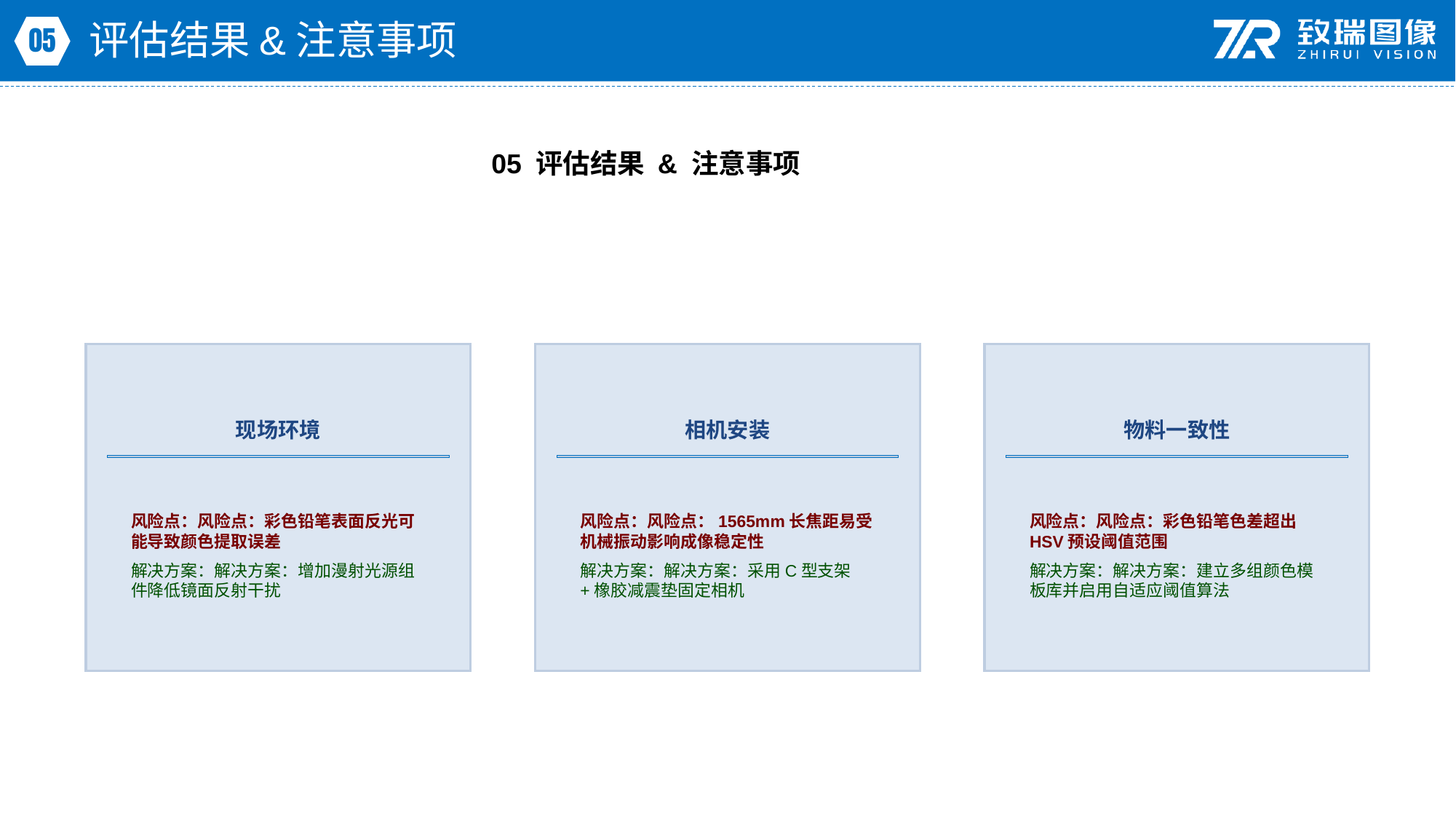

评估结果&注意事项
05

05 评估结果 & 注意事项

现场环境

相机安装

物料一致性

风险点：风险点：彩色铅笔表面反光可能导致颜色提取误差
解决方案：解决方案：增加漫射光源组件降低镜面反射干扰

风险点：风险点：1565mm长焦距易受机械振动影响成像稳定性
解决方案：解决方案：采用C型支架+橡胶减震垫固定相机

风险点：风险点：彩色铅笔色差超出HSV预设阈值范围
解决方案：解决方案：建立多组颜色模板库并启用自适应阈值算法